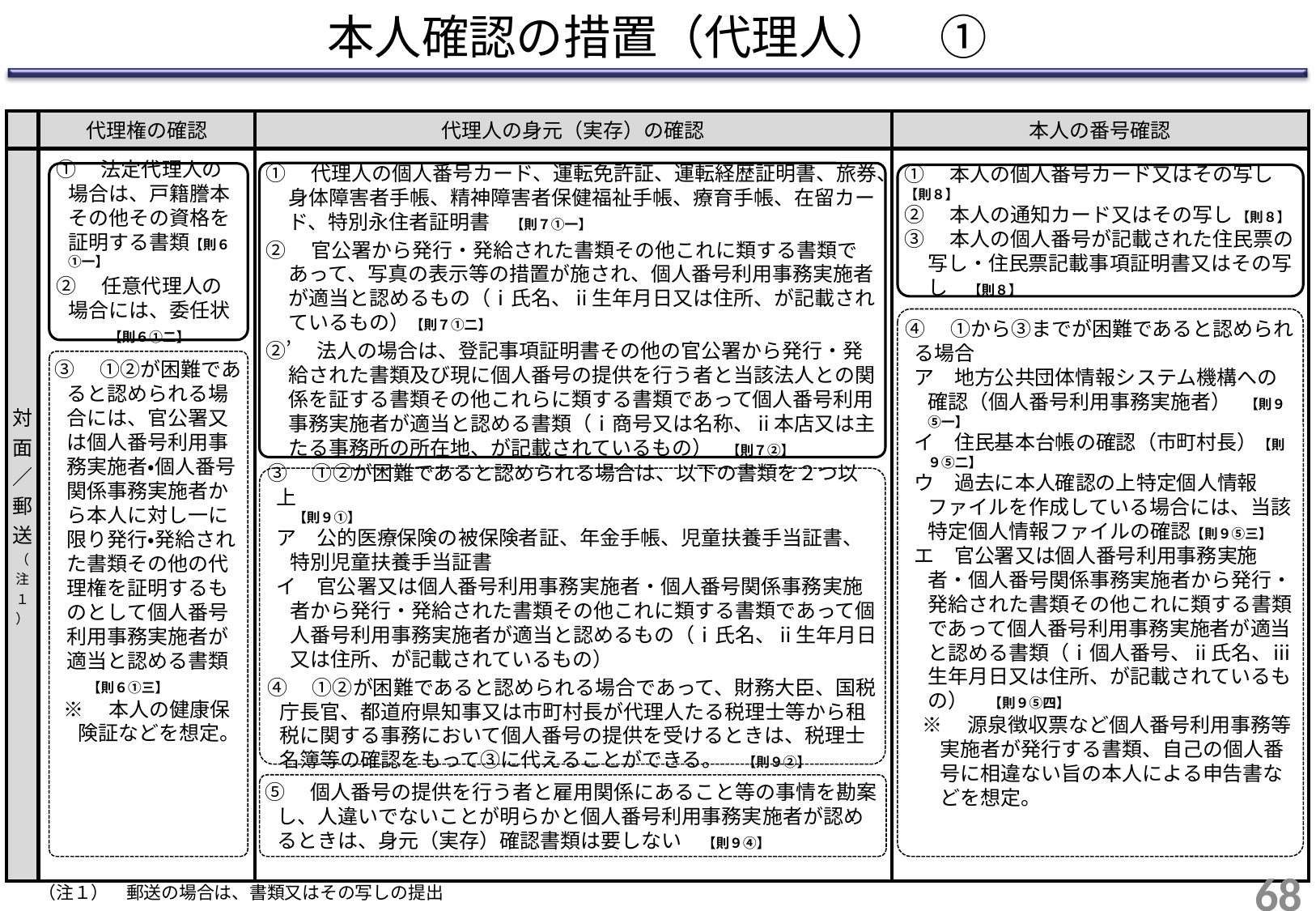

# 本人確認の措置（代理人）　①
|  | 代理権の確認 | 代理人の身元（実存）の確認 | 本人の番号確認 |
| --- | --- | --- | --- |
| 対面／郵送（注１） |  |  |  |
①　代理人の個人番号カード、運転免許証、運転経歴証明書、旅券、身体障害者手帳、精神障害者保健福祉手帳、療育手帳、在留カード、特別永住者証明書　【則７①一】
②　官公署から発行・発給された書類その他これに類する書類であって、写真の表示等の措置が施され、個人番号利用事務実施者が適当と認めるもの（ⅰ氏名、ⅱ生年月日又は住所、が記載されているもの）【則７①二】
②’　法人の場合は、登記事項証明書その他の官公署から発行・発給された書類及び現に個人番号の提供を行う者と当該法人との関係を証する書類その他これらに類する書類であって個人番号利用事務実施者が適当と認める書類（ⅰ商号又は名称、ⅱ本店又は主たる事務所の所在地、が記載されているもの）　【則７②】
①　法定代理人の場合は、戸籍謄本その他その資格を証明する書類【則６①一】
②　任意代理人の場合には、委任状　　【則６①二】
①　本人の個人番号カード又はその写し【則８】
②　本人の通知カード又はその写し 【則８】
③　本人の個人番号が記載された住民票の写し・住民票記載事項証明書又はその写し　【則８】
④　①から③までが困難であると認められる場合
ア　地方公共団体情報システム機構への確認（個人番号利用事務実施者）　【則９⑤一】
イ　住民基本台帳の確認（市町村長）【則９⑤二】
ウ　過去に本人確認の上特定個人情報ファイルを作成している場合には、当該特定個人情報ファイルの確認【則９⑤三】
エ　官公署又は個人番号利用事務実施者・個人番号関係事務実施者から発行・発給された書類その他これに類する書類であって個人番号利用事務実施者が適当と認める書類（ⅰ個人番号、ⅱ氏名、ⅲ生年月日又は住所、が記載されているもの）　【則９⑤四】
※　源泉徴収票など個人番号利用事務等実施者が発行する書類、自己の個人番号に相違ない旨の本人による申告書などを想定。
③　①②が困難であると認められる場合には、官公署又は個人番号利用事務実施者・個人番号関係事務実施者から本人に対し一に限り発行・発給された書類その他の代理権を証明するものとして個人番号利用事務実施者が適当と認める書類　【則６①三】
※　本人の健康保険証などを想定。
③　①②が困難であると認められる場合は、以下の書類を２つ以上
【則９①】
ア　公的医療保険の被保険者証、年金手帳、児童扶養手当証書、特別児童扶養手当証書
イ　官公署又は個人番号利用事務実施者・個人番号関係事務実施者から発行・発給された書類その他これに類する書類であって個人番号利用事務実施者が適当と認めるもの（ⅰ氏名、ⅱ生年月日又は住所、が記載されているもの）
④　①②が困難であると認められる場合であって、財務大臣、国税庁長官、都道府県知事又は市町村長が代理人たる税理士等から租税に関する事務において個人番号の提供を受けるときは、税理士名簿等の確認をもって③に代えることができる。　【則９②】
⑤　個人番号の提供を行う者と雇用関係にあること等の事情を勘案し、人違いでないことが明らかと個人番号利用事務実施者が認めるときは、身元（実存）確認書類は要しない　【則９④】
68
（注１）　郵送の場合は、書類又はその写しの提出